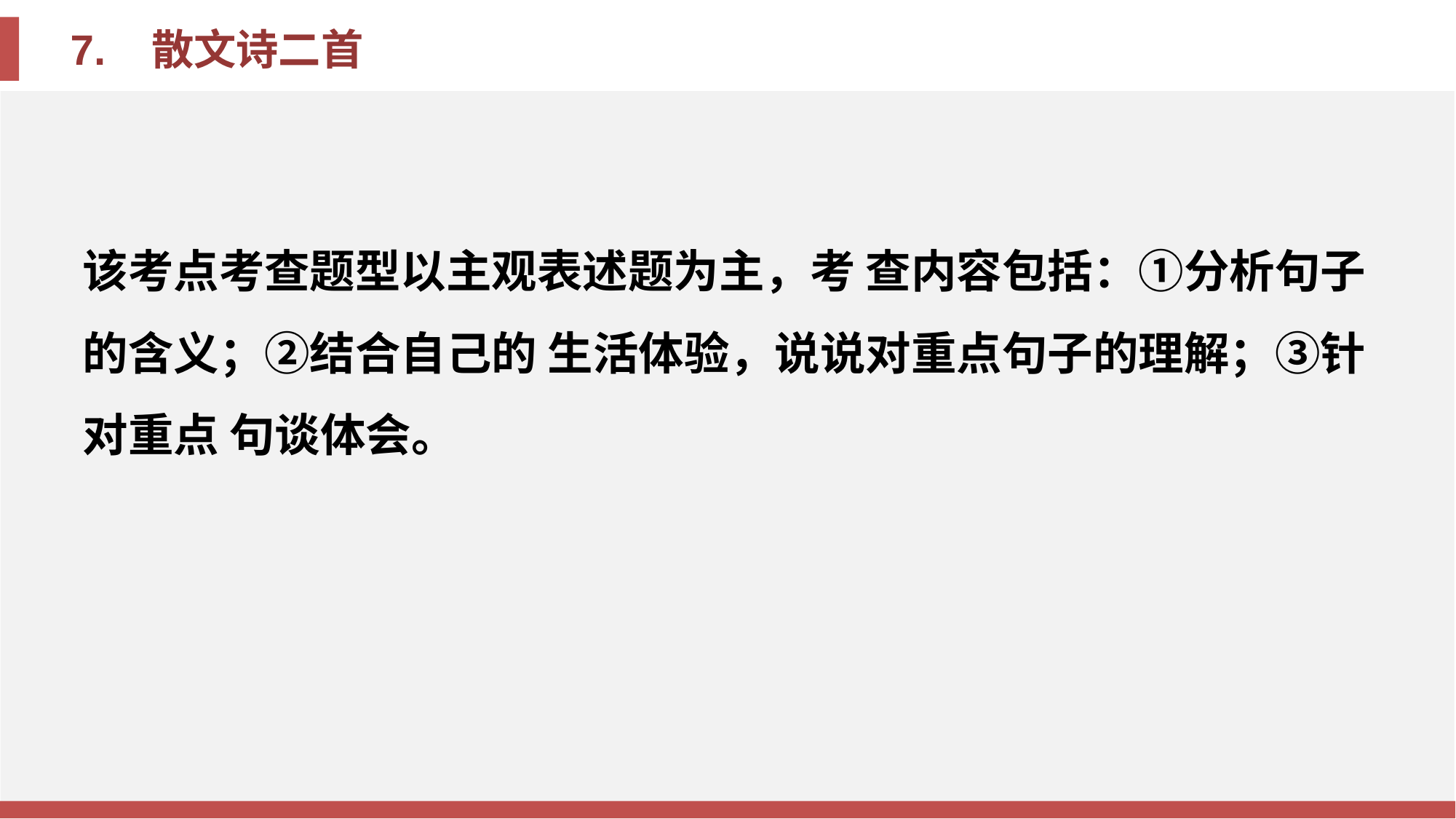

该考点考查题型以主观表述题为主，考 查内容包括：①分析句子的含义；②结合自己的 生活体验，说说对重点句子的理解；③针对重点 句谈体会。